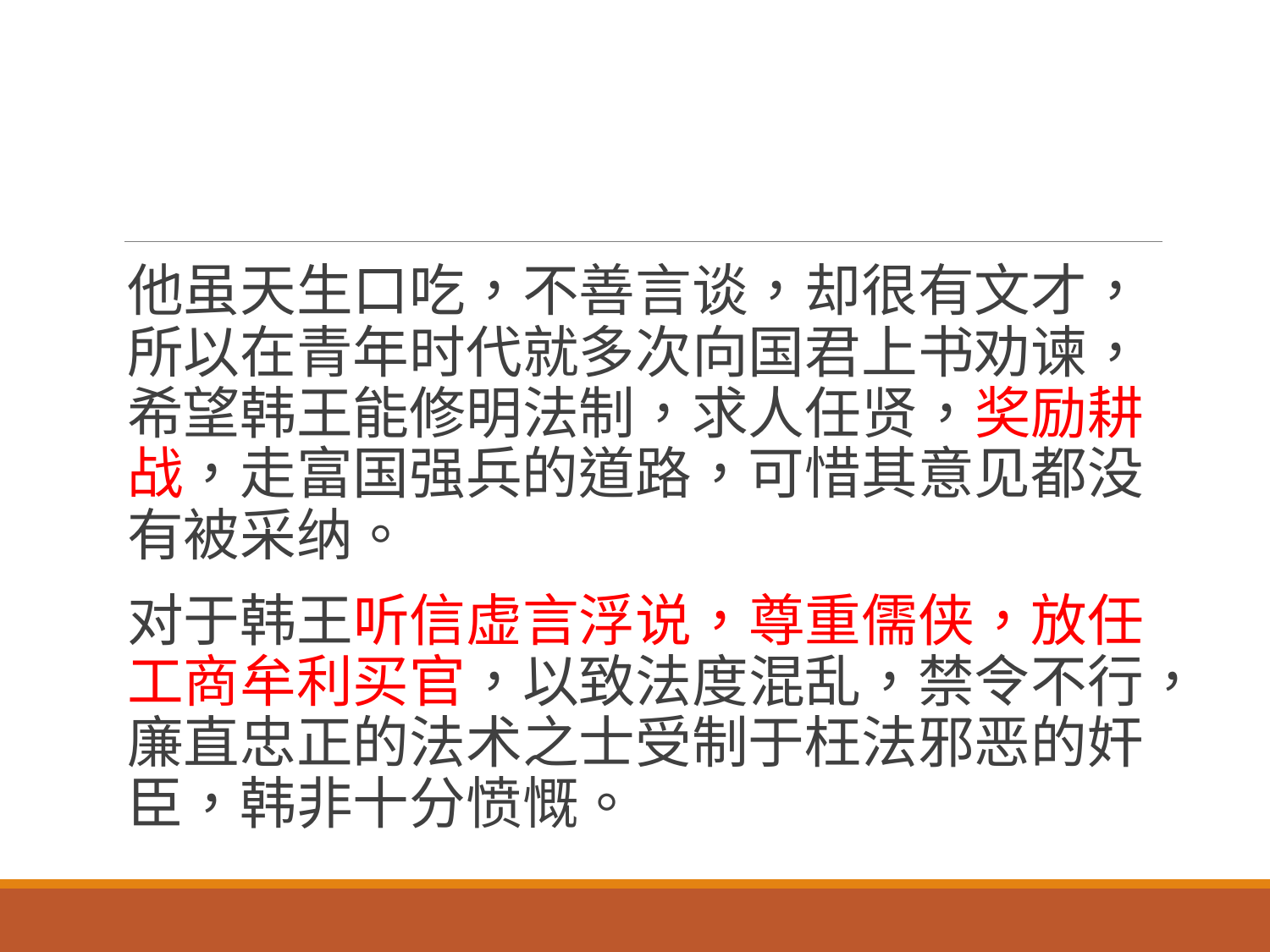

#
他虽天生口吃，不善言谈，却很有文才，所以在青年时代就多次向国君上书劝谏，希望韩王能修明法制，求人任贤，奖励耕战，走富国强兵的道路，可惜其意见都没有被采纳。
对于韩王听信虚言浮说，尊重儒侠，放任工商牟利买官，以致法度混乱，禁令不行，廉直忠正的法术之士受制于枉法邪恶的奸臣，韩非十分愤慨。